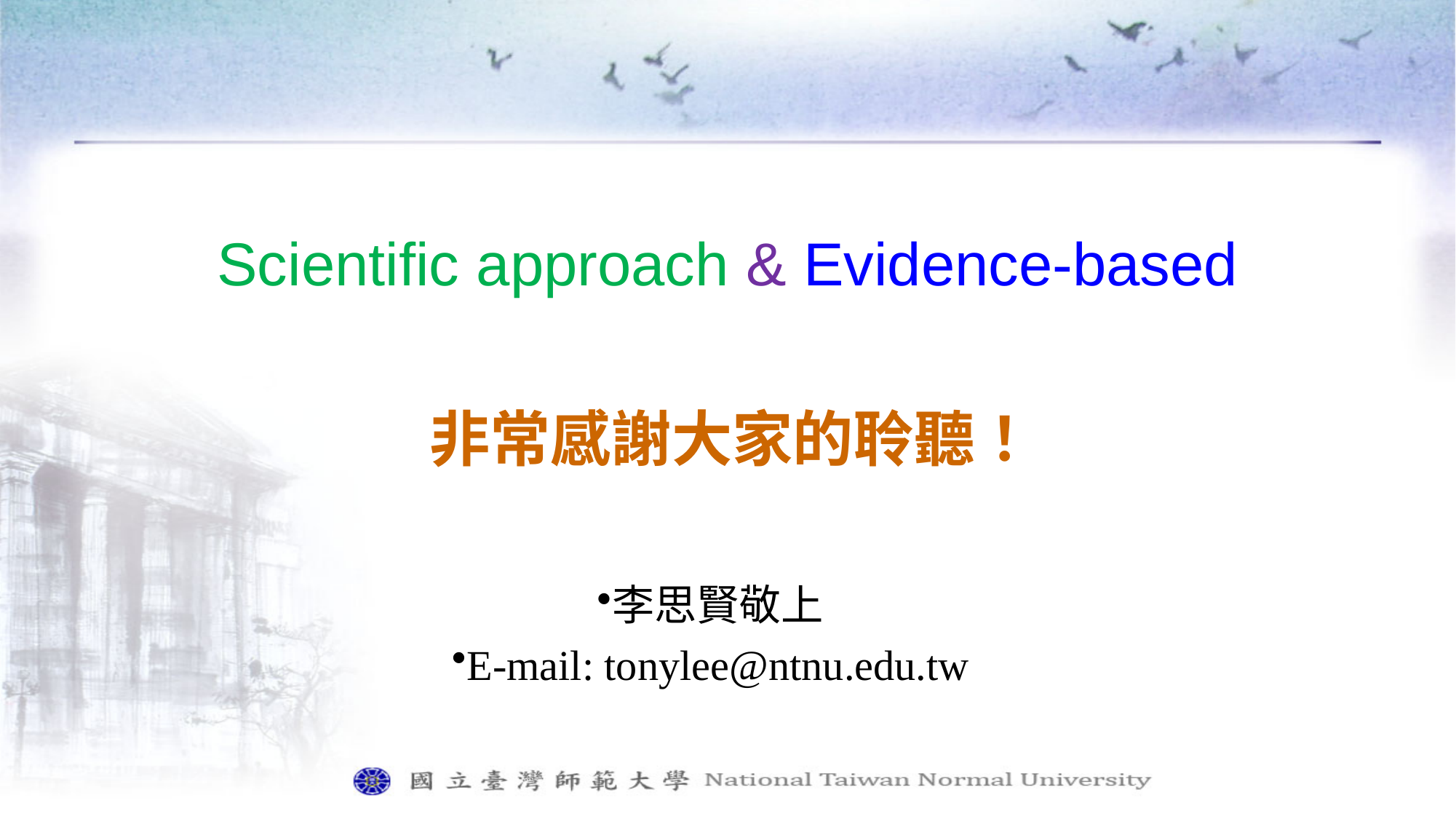

Scientific approach & Evidence-based
# 非常感謝大家的聆聽！
李思賢敬上
E-mail: tonylee@ntnu.edu.tw